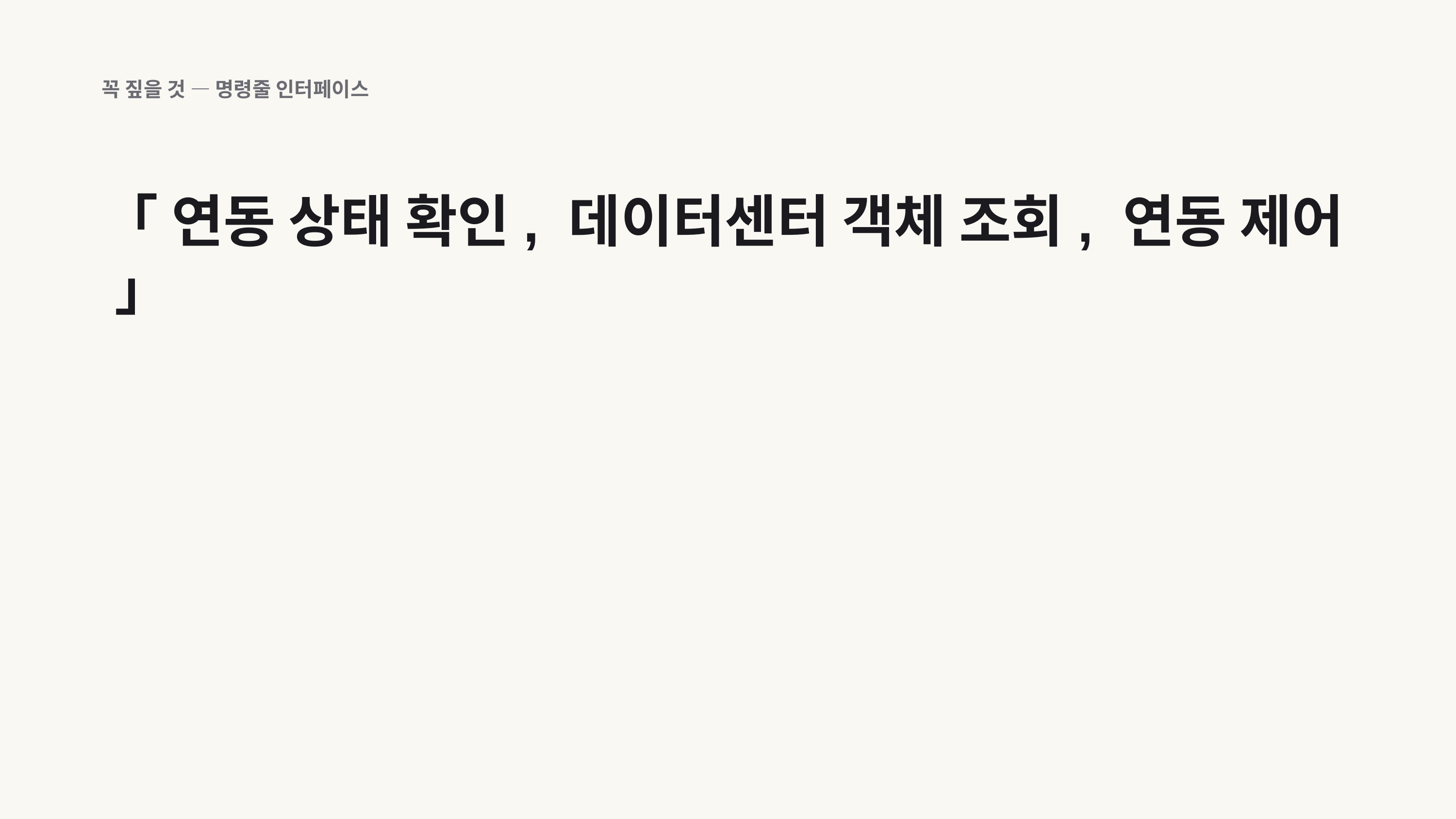

꼭 짚을 것 — 명령줄 인터페이스
「 연동 상태 확인, 데이터센터 객체 조회, 연동 제어 」